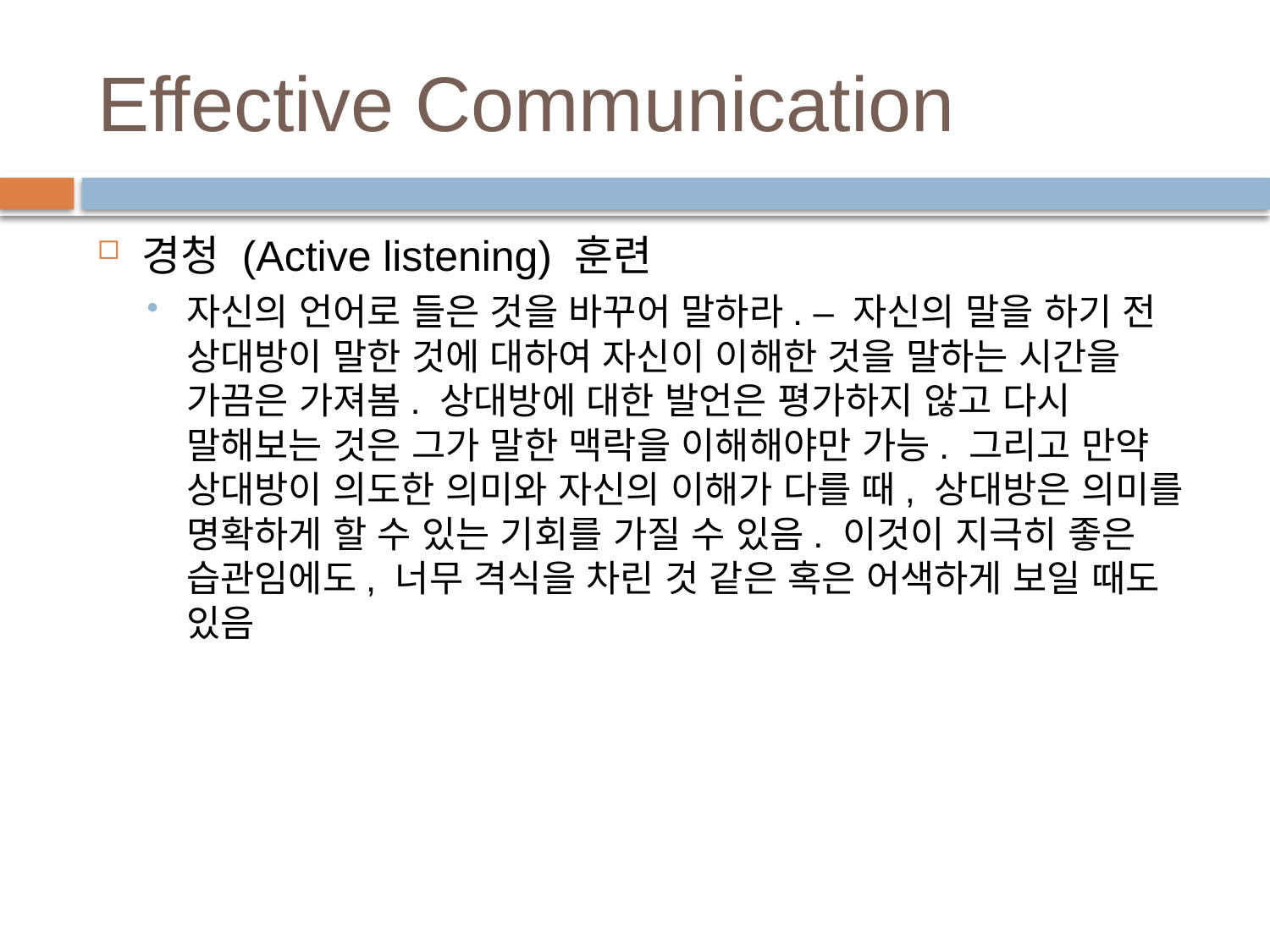

# Effective Communication
경청 (Active listening) 훈련
자신의 언어로 들은 것을 바꾸어 말하라. – 자신의 말을 하기 전 상대방이 말한 것에 대하여 자신이 이해한 것을 말하는 시간을 가끔은 가져봄. 상대방에 대한 발언은 평가하지 않고 다시 말해보는 것은 그가 말한 맥락을 이해해야만 가능. 그리고 만약 상대방이 의도한 의미와 자신의 이해가 다를 때, 상대방은 의미를 명확하게 할 수 있는 기회를 가질 수 있음. 이것이 지극히 좋은 습관임에도, 너무 격식을 차린 것 같은 혹은 어색하게 보일 때도 있음